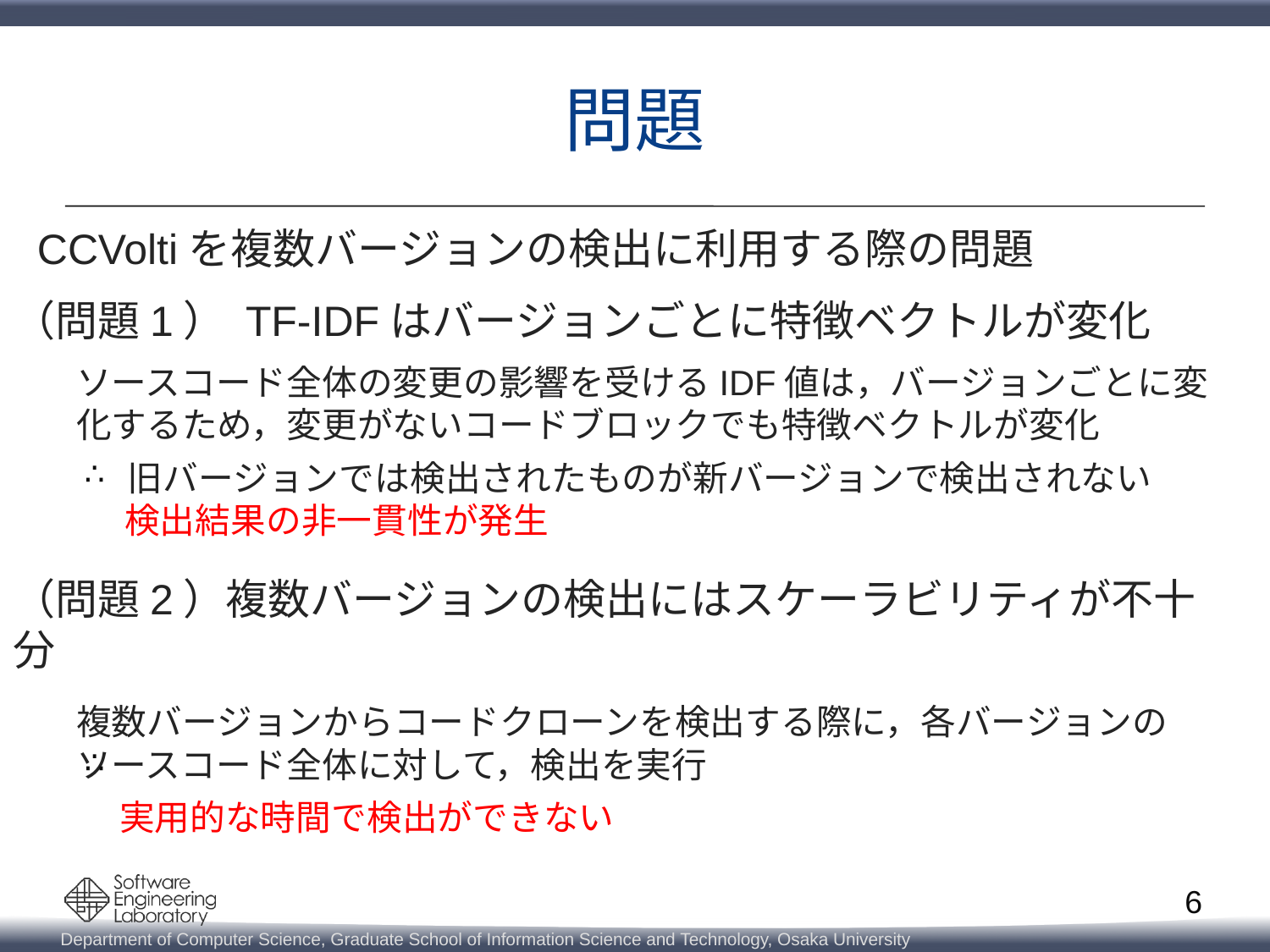

# 問題
CCVoltiを複数バージョンの検出に利用する際の問題
（問題1） TF-IDFはバージョンごとに特徴ベクトルが変化
ソースコード全体の変更の影響を受けるIDF値は，バージョンごとに変化するため，変更がないコードブロックでも特徴ベクトルが変化
 　旧バージョンでは検出されたものが新バージョンで検出されない
検出結果の非一貫性が発生
（問題2）複数バージョンの検出にはスケーラビリティが不十分
複数バージョンからコードクローンを検出する際に，各バージョンのソースコード全体に対して，検出を実行
　 実用的な時間で検出ができない

∴
∴
6